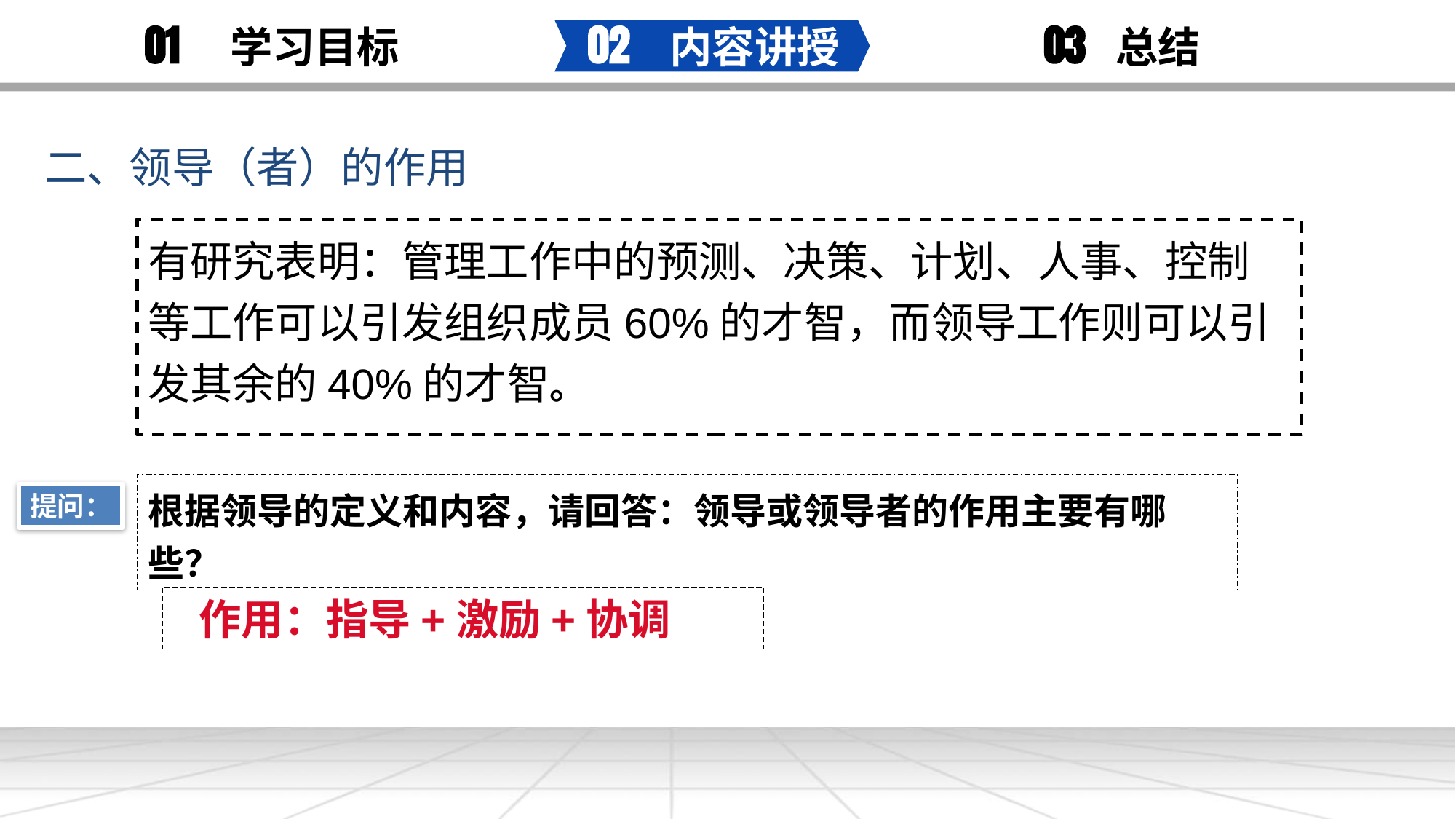

02   内容讲授
03  总结
01    学习目标

二、领导（者）的作用
有研究表明：管理工作中的预测、决策、计划、人事、控制等工作可以引发组织成员60%的才智，而领导工作则可以引发其余的40%的才智。

根据领导的定义和内容，请回答：领导或领导者的作用主要有哪些？
提问：
  作用：指导+激励+协调